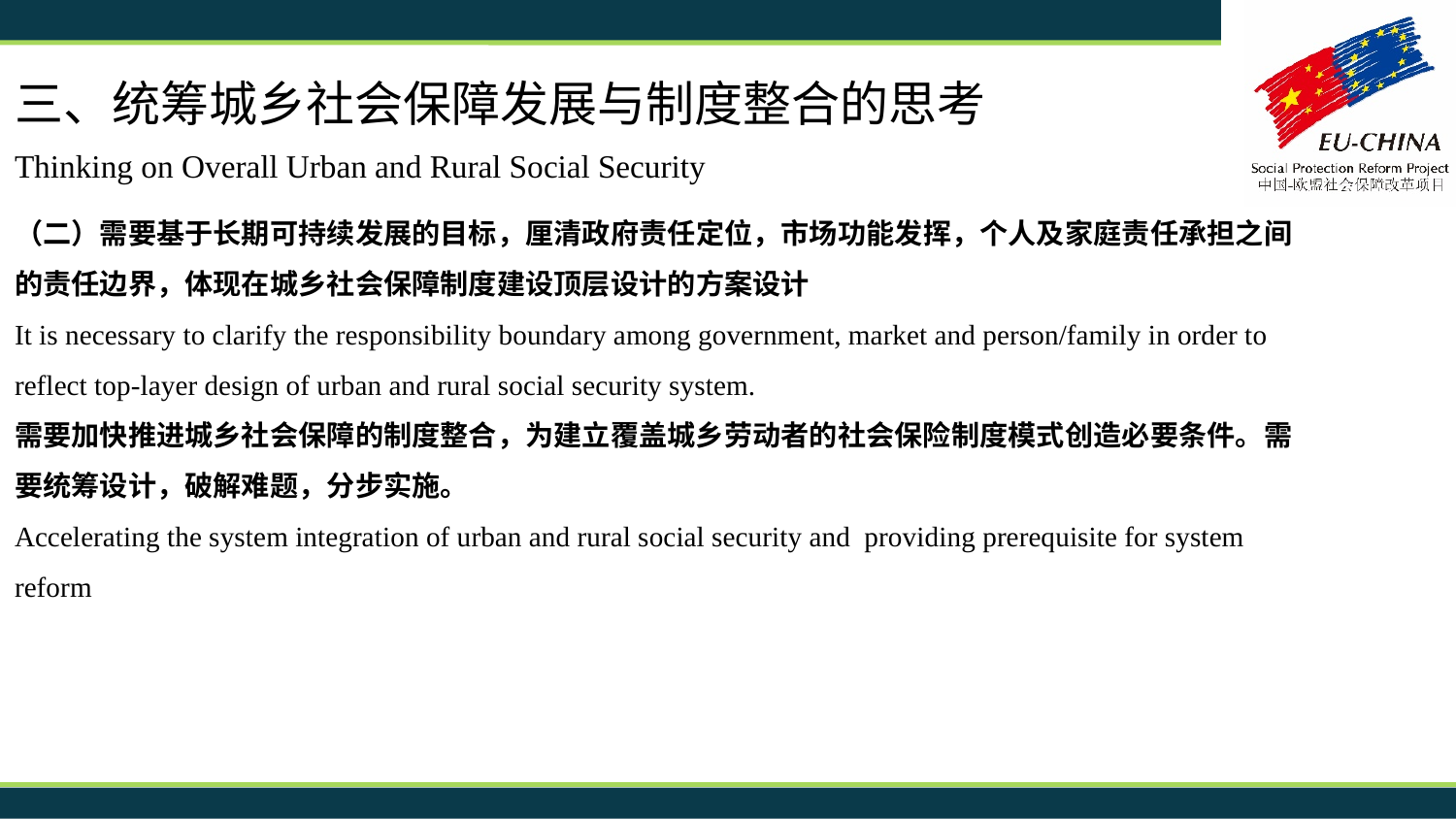

三、统筹城乡社会保障发展与制度整合的思考
Thinking on Overall Urban and Rural Social Security
（二）需要基于长期可持续发展的目标，厘清政府责任定位，市场功能发挥，个人及家庭责任承担之间的责任边界，体现在城乡社会保障制度建设顶层设计的方案设计
It is necessary to clarify the responsibility boundary among government, market and person/family in order to reflect top-layer design of urban and rural social security system.
需要加快推进城乡社会保障的制度整合，为建立覆盖城乡劳动者的社会保险制度模式创造必要条件。需要统筹设计，破解难题，分步实施。
Accelerating the system integration of urban and rural social security and  providing prerequisite for system reform